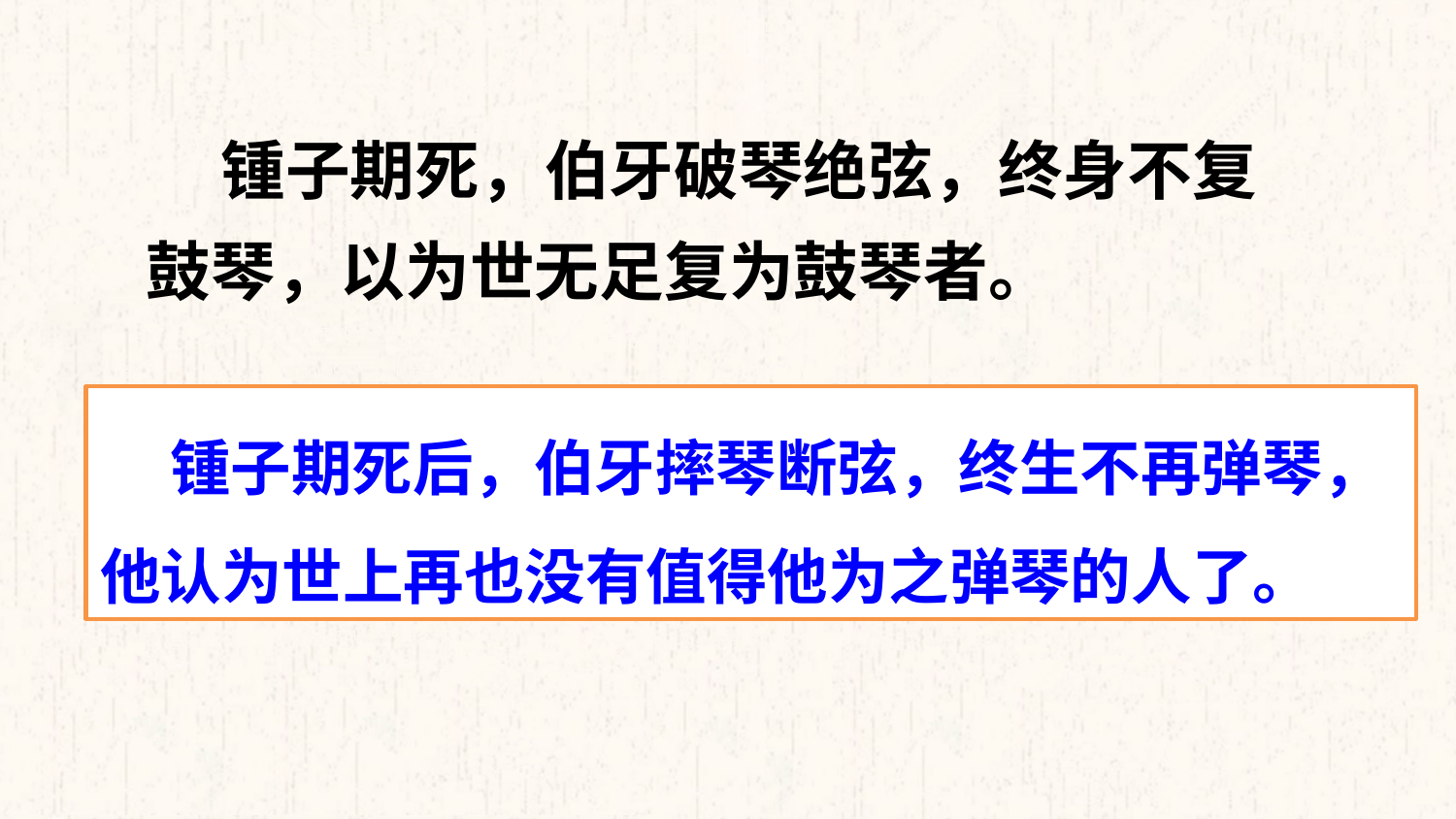

锺子期死，伯牙破琴绝弦，终身不复鼓琴，以为世无足复为鼓琴者。
    锺子期死后，伯牙摔琴断弦，终生不再弹琴，他认为世上再也没有值得他为之弹琴的人了。